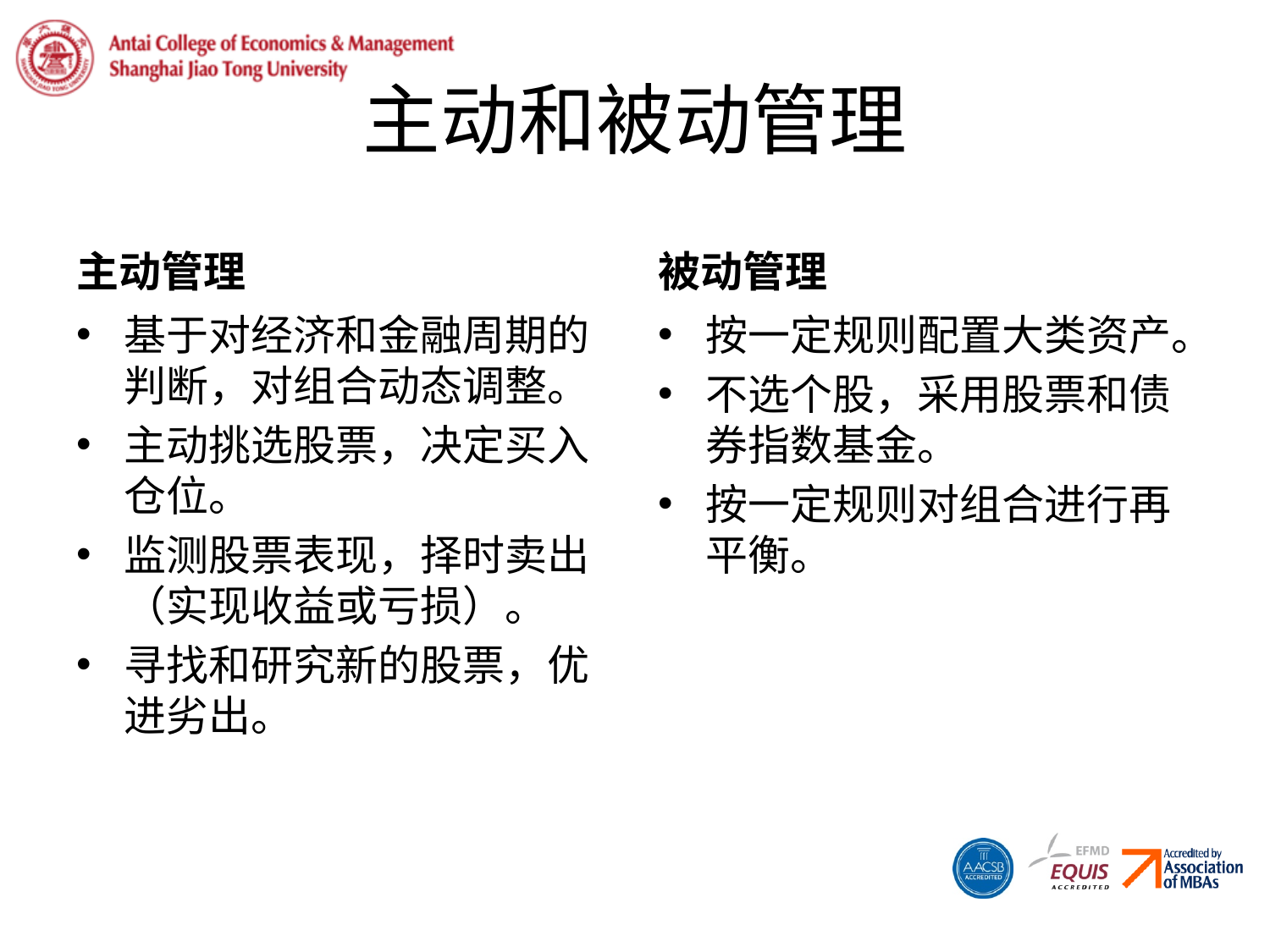

# 主动和被动管理
主动管理
被动管理
基于对经济和金融周期的判断，对组合动态调整。
主动挑选股票，决定买入仓位。
监测股票表现，择时卖出（实现收益或亏损）。
寻找和研究新的股票，优进劣出。
按一定规则配置大类资产。
不选个股，采用股票和债券指数基金。
按一定规则对组合进行再平衡。